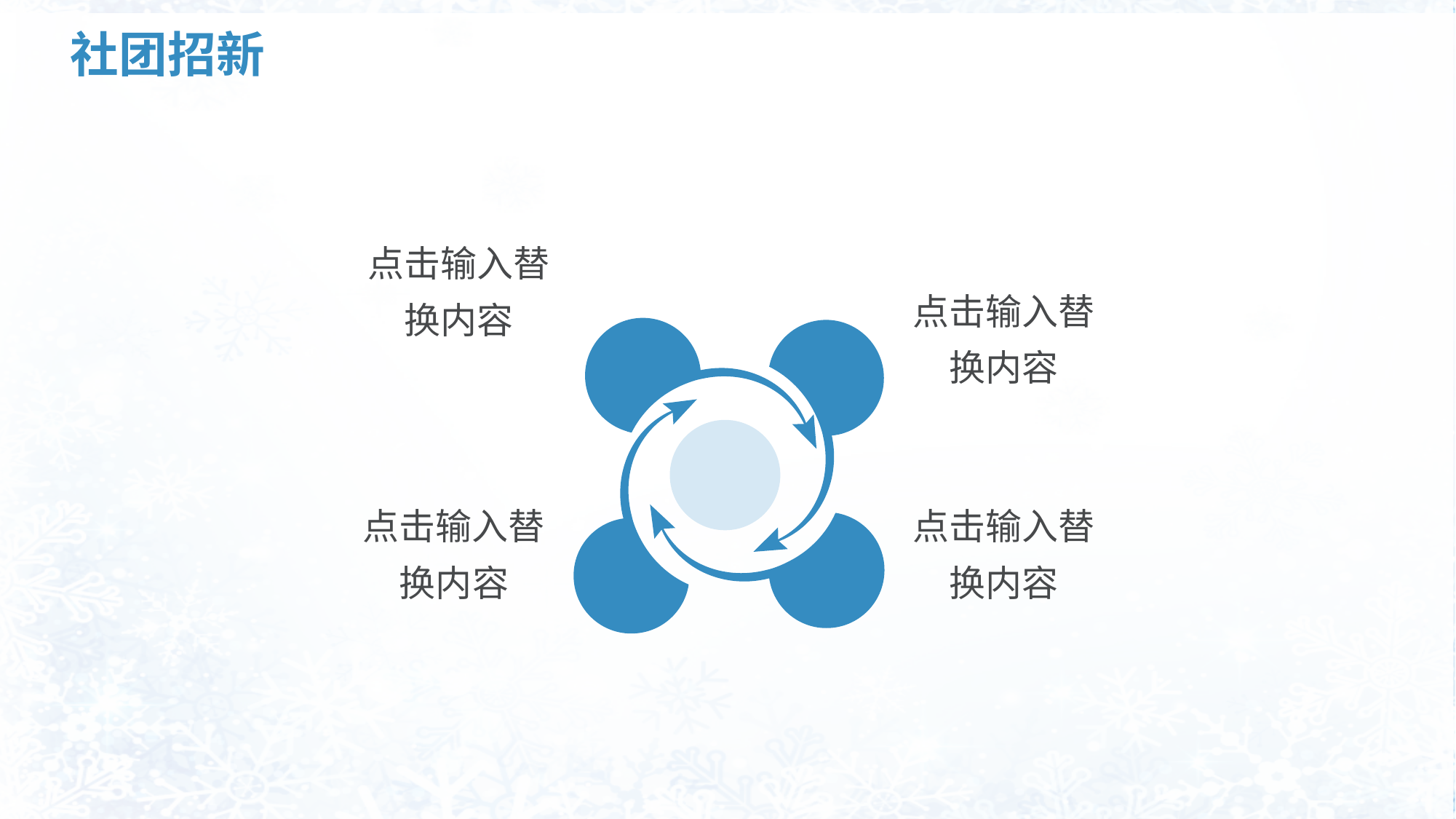

# 社团招新
点击输入替
换内容

点击输入替换内容

点击输入替换内容

点击输入替换内容